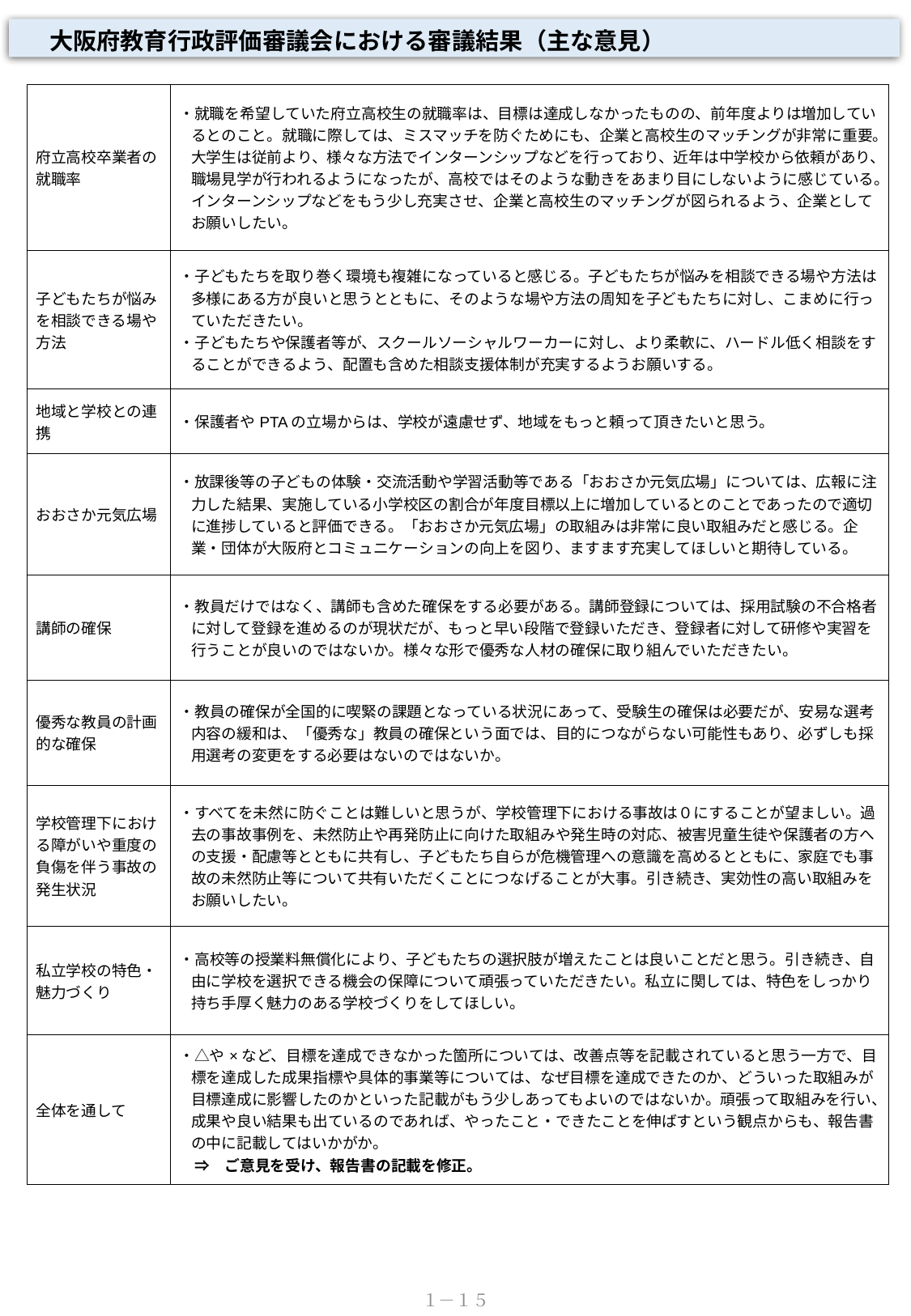

大阪府教育行政評価審議会における審議結果（主な意見）
| 府立高校卒業者の就職率 | ・就職を希望していた府立高校生の就職率は、目標は達成しなかったものの、前年度よりは増加しているとのこと。就職に際しては、ミスマッチを防ぐためにも、企業と高校生のマッチングが非常に重要。大学生は従前より、様々な方法でインターンシップなどを行っており、近年は中学校から依頼があり、職場見学が行われるようになったが、高校ではそのような動きをあまり目にしないように感じている。インターンシップなどをもう少し充実させ、企業と高校生のマッチングが図られるよう、企業としてお願いしたい。 |
| --- | --- |
| 子どもたちが悩みを相談できる場や方法 | ・子どもたちを取り巻く環境も複雑になっていると感じる。子どもたちが悩みを相談できる場や方法は多様にある方が良いと思うとともに、そのような場や方法の周知を子どもたちに対し、こまめに行っていただきたい。 ・子どもたちや保護者等が、スクールソーシャルワーカーに対し、より柔軟に、ハードル低く相談をすることができるよう、配置も含めた相談支援体制が充実するようお願いする。 |
| 地域と学校との連携 | ・保護者やPTAの立場からは、学校が遠慮せず、地域をもっと頼って頂きたいと思う。 |
| おおさか元気広場 | ・放課後等の子どもの体験・交流活動や学習活動等である「おおさか元気広場」については、広報に注力した結果、実施している小学校区の割合が年度目標以上に増加しているとのことであったので適切に進捗していると評価できる。「おおさか元気広場」の取組みは非常に良い取組みだと感じる。企業・団体が大阪府とコミュニケーションの向上を図り、ますます充実してほしいと期待している。 |
| 講師の確保 | ・教員だけではなく、講師も含めた確保をする必要がある。講師登録については、採用試験の不合格者に対して登録を進めるのが現状だが、もっと早い段階で登録いただき、登録者に対して研修や実習を行うことが良いのではないか。様々な形で優秀な人材の確保に取り組んでいただきたい。 |
| 優秀な教員の計画的な確保 | ・教員の確保が全国的に喫緊の課題となっている状況にあって、受験生の確保は必要だが、安易な選考内容の緩和は、「優秀な」教員の確保という面では、目的につながらない可能性もあり、必ずしも採用選考の変更をする必要はないのではないか。 |
| 学校管理下における障がいや重度の負傷を伴う事故の発生状況 | ・すべてを未然に防ぐことは難しいと思うが、学校管理下における事故は０にすることが望ましい。過去の事故事例を、未然防止や再発防止に向けた取組みや発生時の対応、被害児童生徒や保護者の方への支援・配慮等とともに共有し、子どもたち自らが危機管理への意識を高めるとともに、家庭でも事故の未然防止等について共有いただくことにつなげることが大事。引き続き、実効性の高い取組みをお願いしたい。 |
| 私立学校の特色・魅力づくり | ・高校等の授業料無償化により、子どもたちの選択肢が増えたことは良いことだと思う。引き続き、自由に学校を選択できる機会の保障について頑張っていただきたい。私立に関しては、特色をしっかり持ち手厚く魅力のある学校づくりをしてほしい。 |
| 全体を通して | ・△や×など、目標を達成できなかった箇所については、改善点等を記載されていると思う一方で、目標を達成した成果指標や具体的事業等については、なぜ目標を達成できたのか、どういった取組みが目標達成に影響したのかといった記載がもう少しあってもよいのではないか。頑張って取組みを行い、成果や良い結果も出ているのであれば、やったこと・できたことを伸ばすという観点からも、報告書の中に記載してはいかがか。 　⇒　ご意見を受け、報告書の記載を修正。 |
１－１５